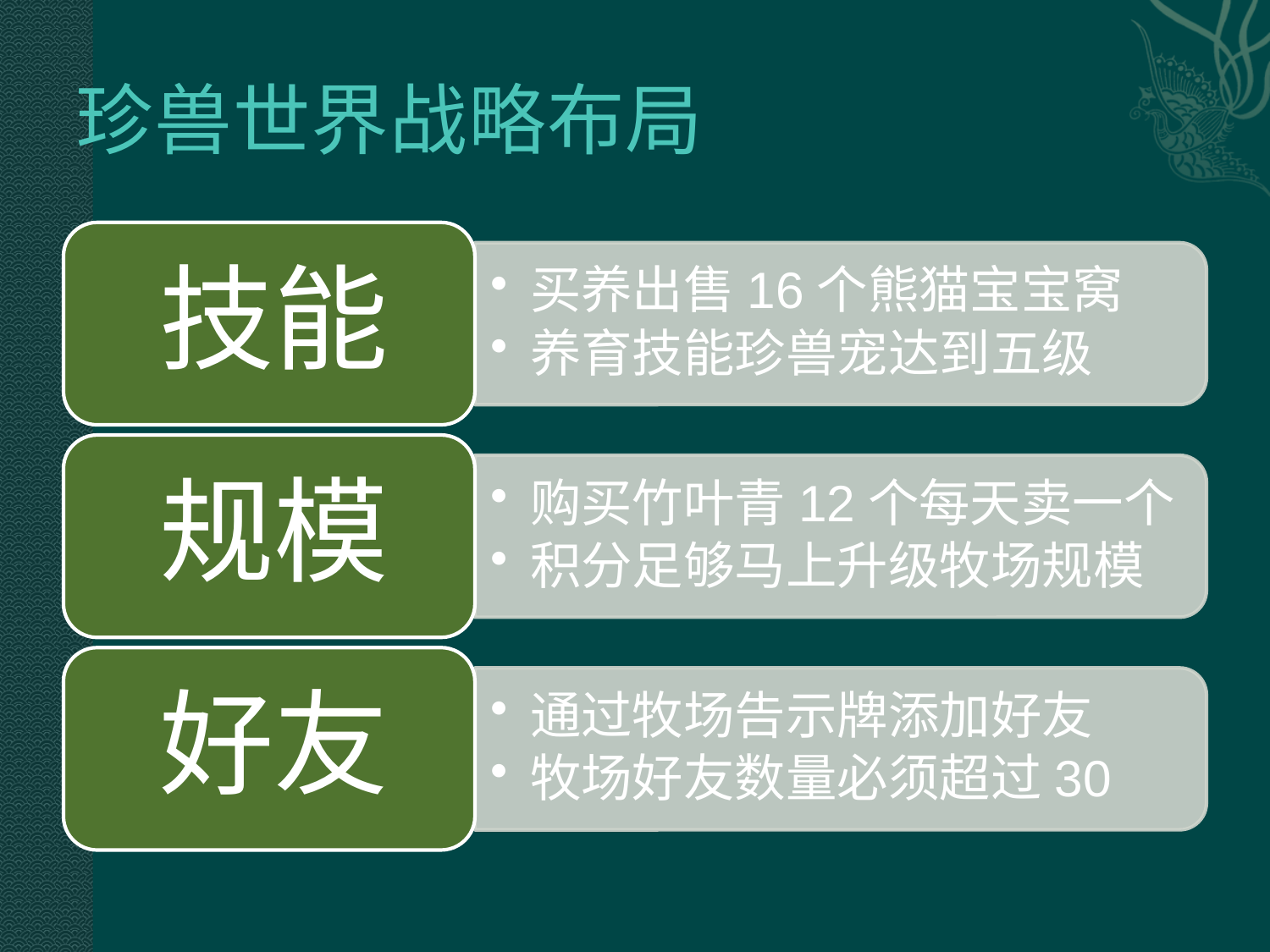

# 珍兽世界战略布局
买养出售16个熊猫宝宝窝
养育技能珍兽宠达到五级
技能
购买竹叶青12个每天卖一个
积分足够马上升级牧场规模
规模
通过牧场告示牌添加好友
牧场好友数量必须超过30
好友